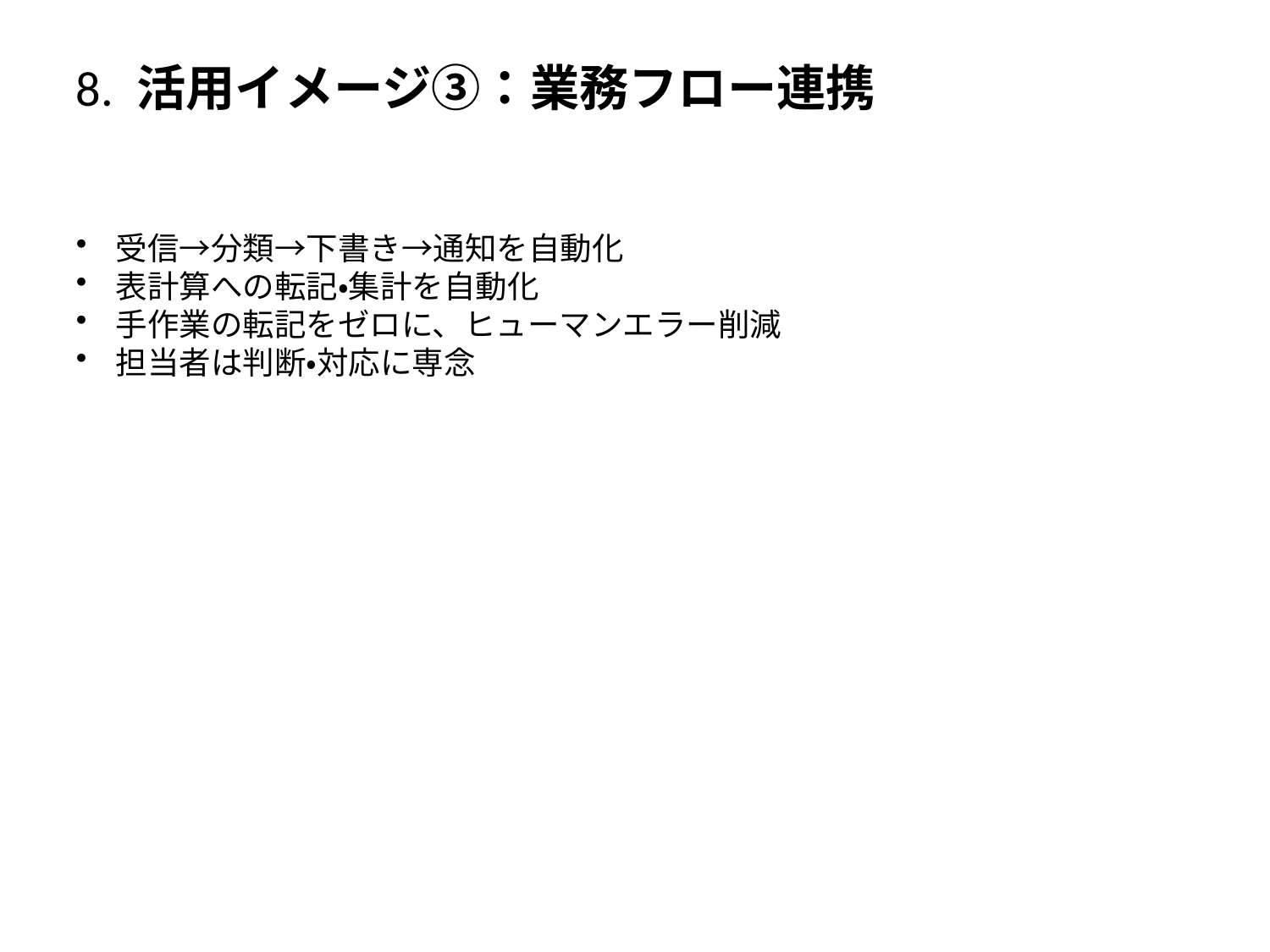

# 8. 活用イメージ③：業務フロー連携
受信→分類→下書き→通知を自動化
表計算への転記・集計を自動化
手作業の転記をゼロに、ヒューマンエラー削減
担当者は判断・対応に専念